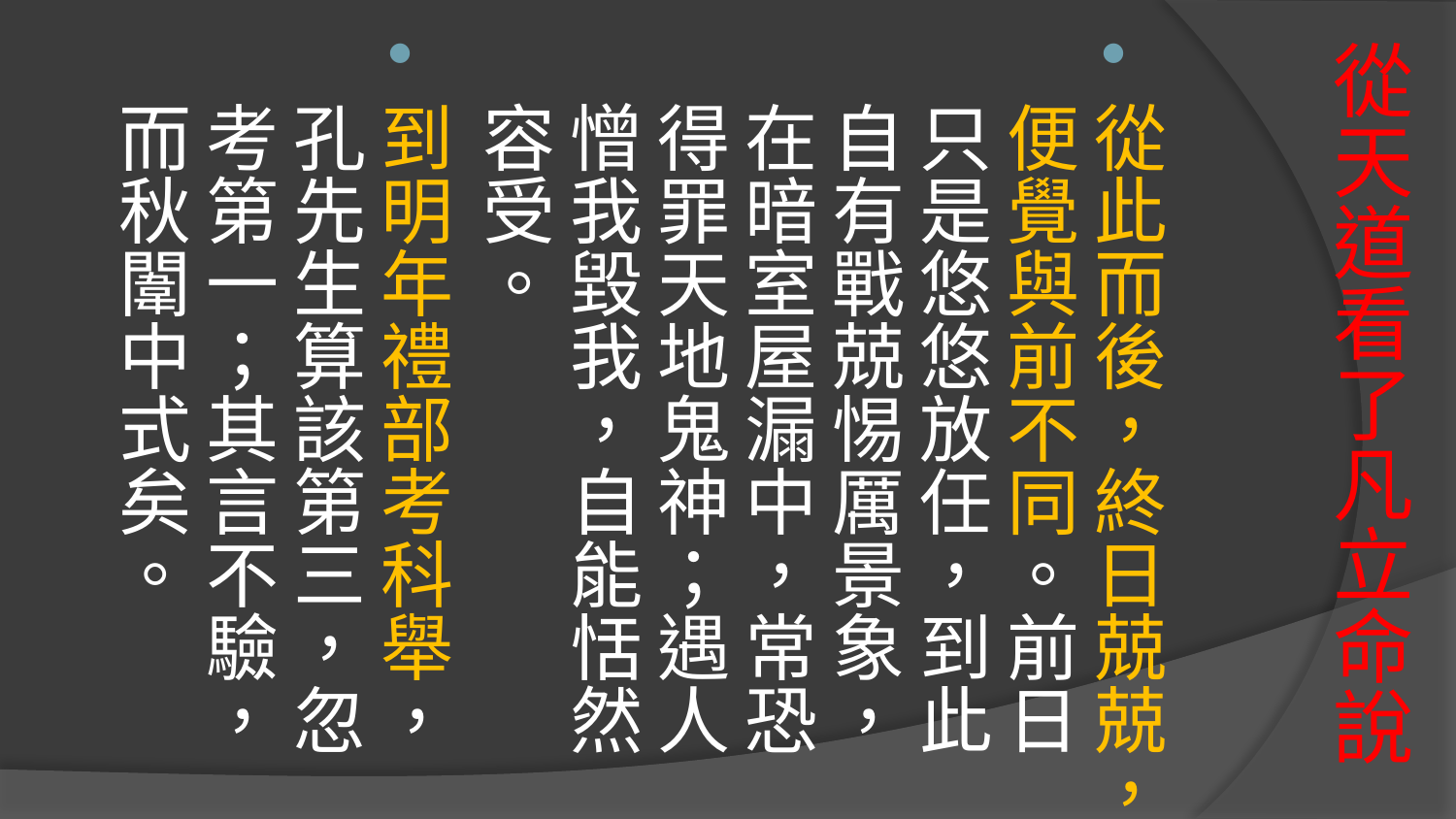

從此而後，終日兢兢，便覺與前不同。前日只是悠悠放任，到此自有戰兢惕厲景象，在暗室屋漏中，常恐得罪天地鬼神；遇人憎我毀我，自能恬然容受。
到明年禮部考科舉，孔先生算該第三，忽考第一；其言不驗，而秋闈中式矣。

# 從天道看了凡立命說